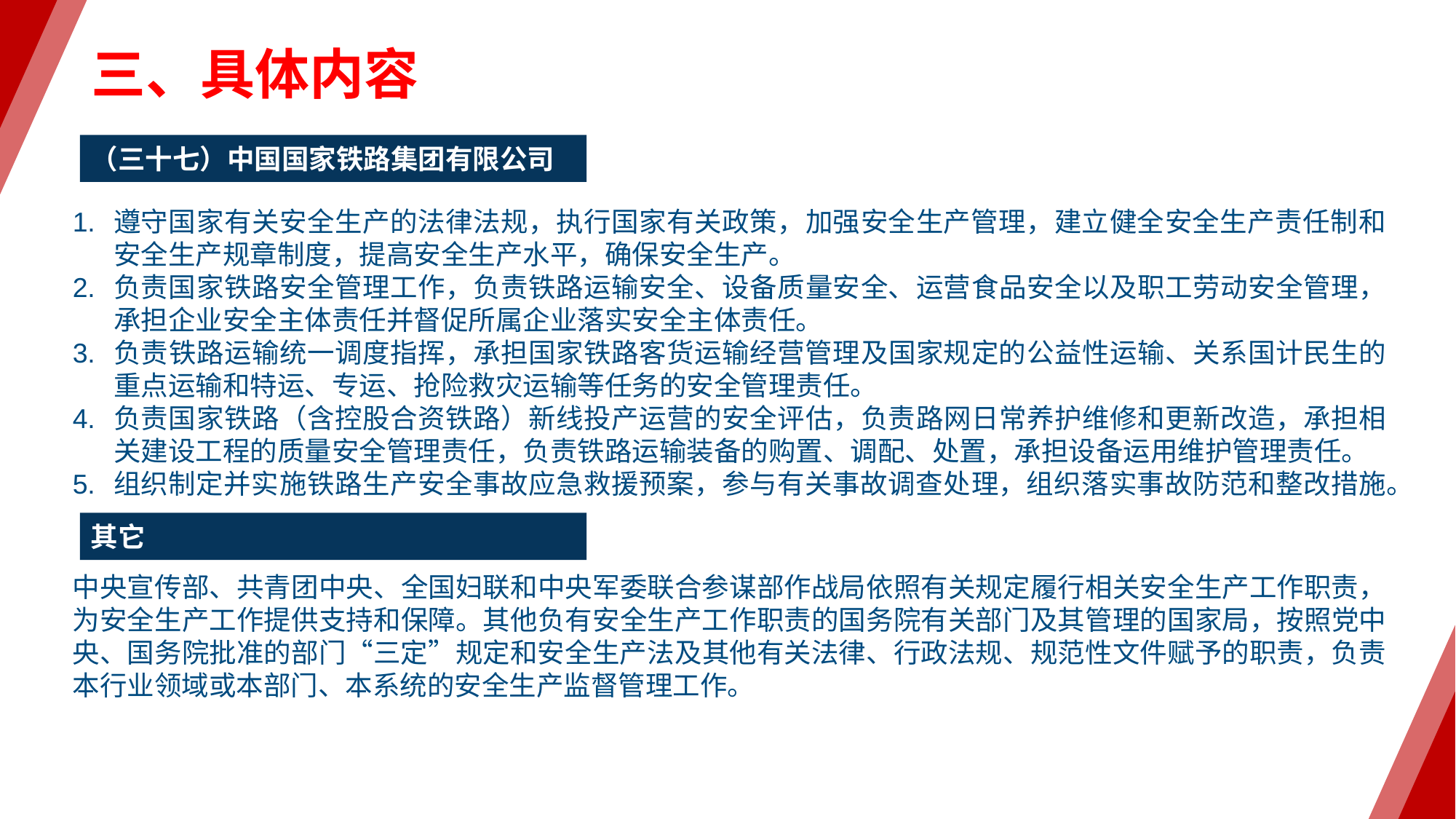

三、具体内容
（三十七）中国国家铁路集团有限公司
遵守国家有关安全生产的法律法规，执行国家有关政策，加强安全生产管理，建立健全安全生产责任制和安全生产规章制度，提高安全生产水平，确保安全生产。
负责国家铁路安全管理工作，负责铁路运输安全、设备质量安全、运营食品安全以及职工劳动安全管理，承担企业安全主体责任并督促所属企业落实安全主体责任。
负责铁路运输统一调度指挥，承担国家铁路客货运输经营管理及国家规定的公益性运输、关系国计民生的重点运输和特运、专运、抢险救灾运输等任务的安全管理责任。
负责国家铁路（含控股合资铁路）新线投产运营的安全评估，负责路网日常养护维修和更新改造，承担相关建设工程的质量安全管理责任，负责铁路运输装备的购置、调配、处置，承担设备运用维护管理责任。
组织制定并实施铁路生产安全事故应急救援预案，参与有关事故调查处理，组织落实事故防范和整改措施。
其它
中央宣传部、共青团中央、全国妇联和中央军委联合参谋部作战局依照有关规定履行相关安全生产工作职责，为安全生产工作提供支持和保障。其他负有安全生产工作职责的国务院有关部门及其管理的国家局，按照党中央、国务院批准的部门“三定”规定和安全生产法及其他有关法律、行政法规、规范性文件赋予的职责，负责本行业领域或本部门、本系统的安全生产监督管理工作。